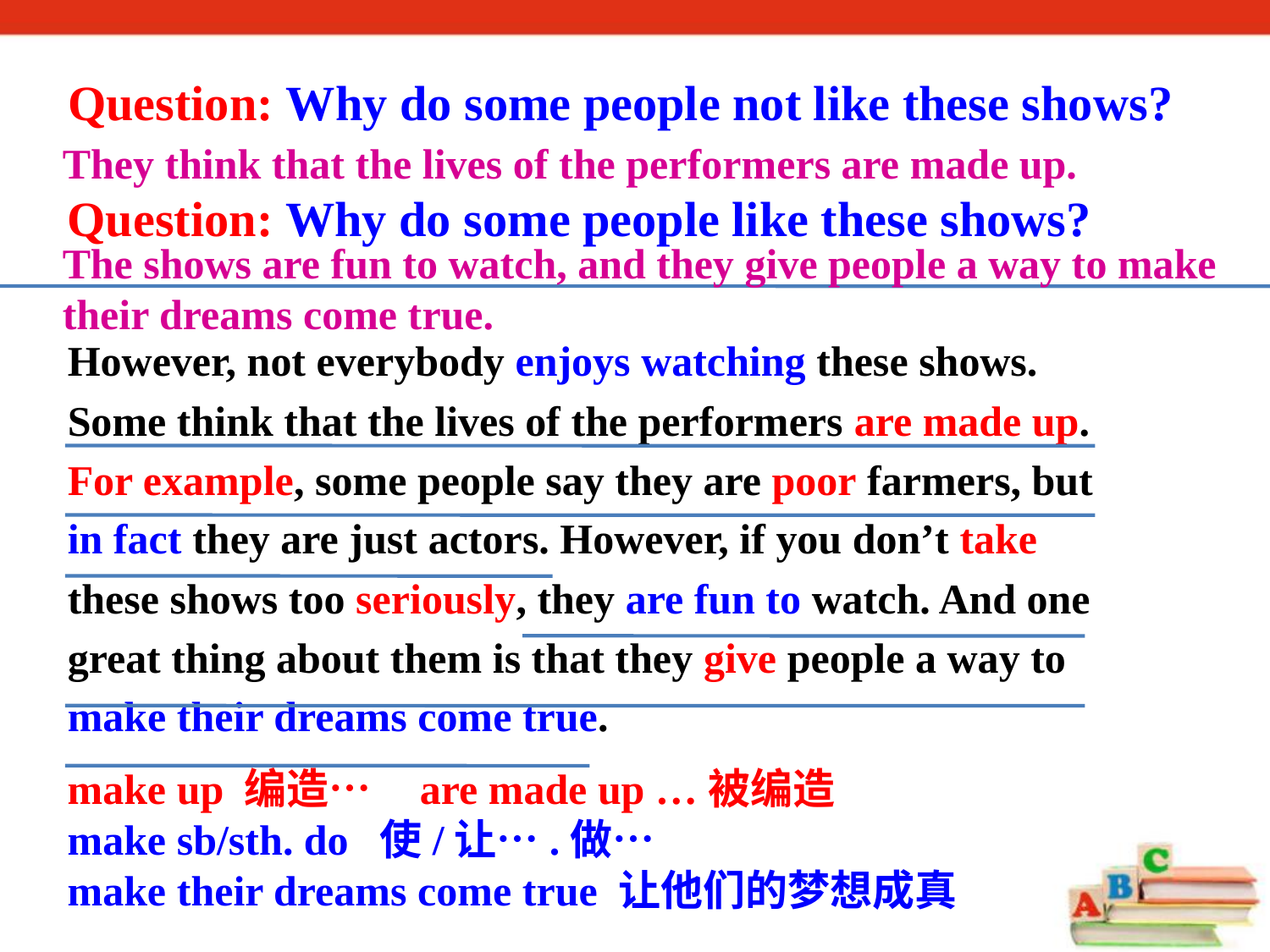

Question: Why do some people not like these shows?
Question: Why do some people like these shows?
They think that the lives of the performers are made up.
The shows are fun to watch, and they give people a way to make   their dreams come true.
However, not everybody enjoys watching these shows.
Some think that the lives of the performers are made up.
For example, some people say they are poor farmers, but
in fact they are just actors. However, if you don’t take
these shows too seriously, they are fun to watch. And one
great thing about them is that they give people a way to
make their dreams come true.
make up 编造…    are made up …被编造
make sb/sth. do  使/让….做…
make their dreams come true 让他们的梦想成真